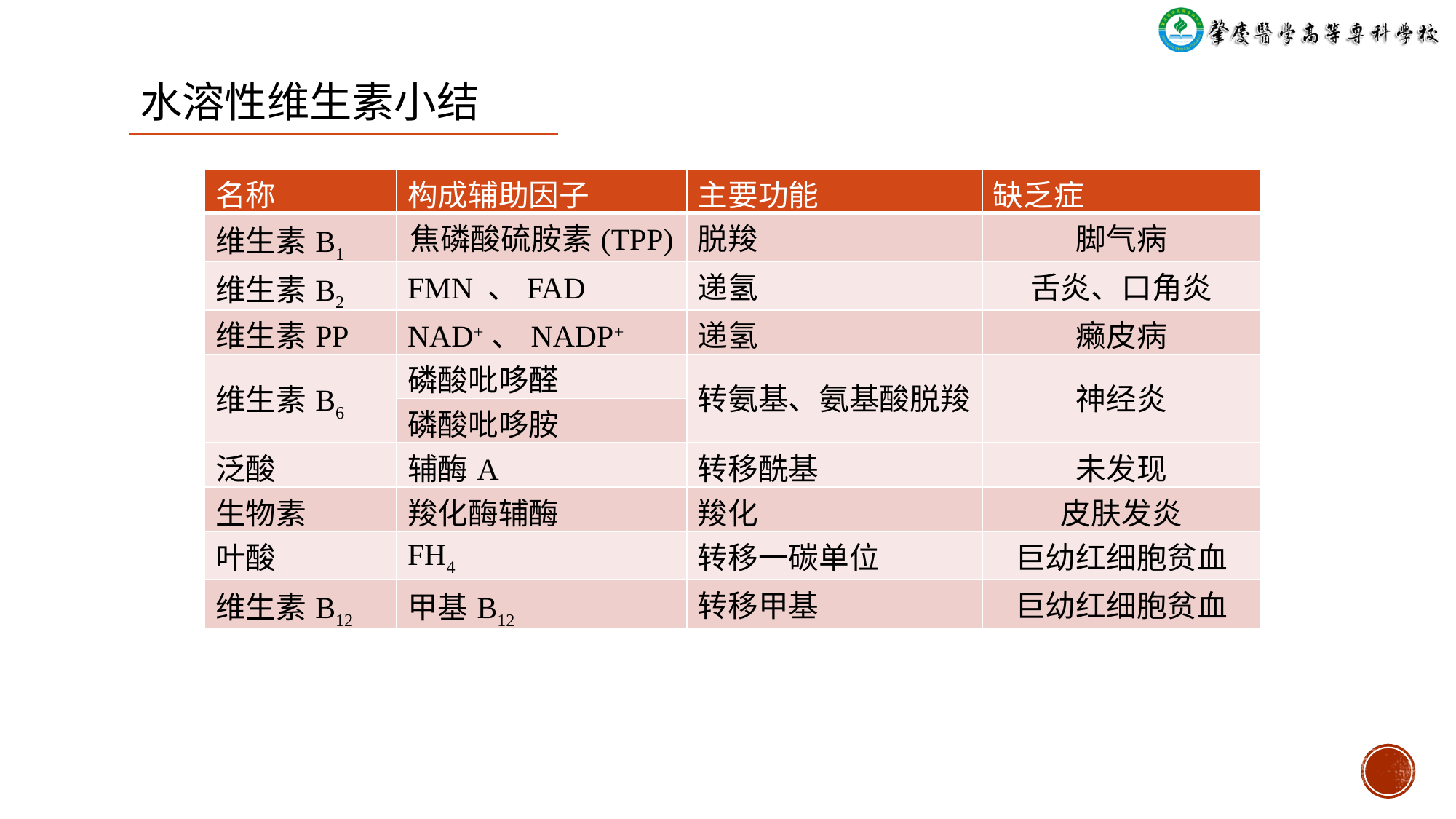

水溶性维生素小结
| 名称 | 构成辅助因子 | 主要功能 | 缺乏症 |
| --- | --- | --- | --- |
| 维生素B1 | 焦磷酸硫胺素(TPP) | 脱羧 | 脚气病 |
| 维生素B2 | FMN 、FAD | 递氢 | 舌炎、口角炎 |
| 维生素PP | NAD+ 、NADP+ | 递氢 | 癞皮病 |
| 维生素B6 | 磷酸吡哆醛 | 转氨基、氨基酸脱羧 | 神经炎 |
|  | 磷酸吡哆胺 |  |  |
| 泛酸 | 辅酶A | 转移酰基 | 未发现 |
| 生物素 | 羧化酶辅酶 | 羧化 | 皮肤发炎 |
| 叶酸 | FH4 | 转移一碳单位 | 巨幼红细胞贫血 |
| 维生素B12 | 甲基B12 | 转移甲基 | 巨幼红细胞贫血 |